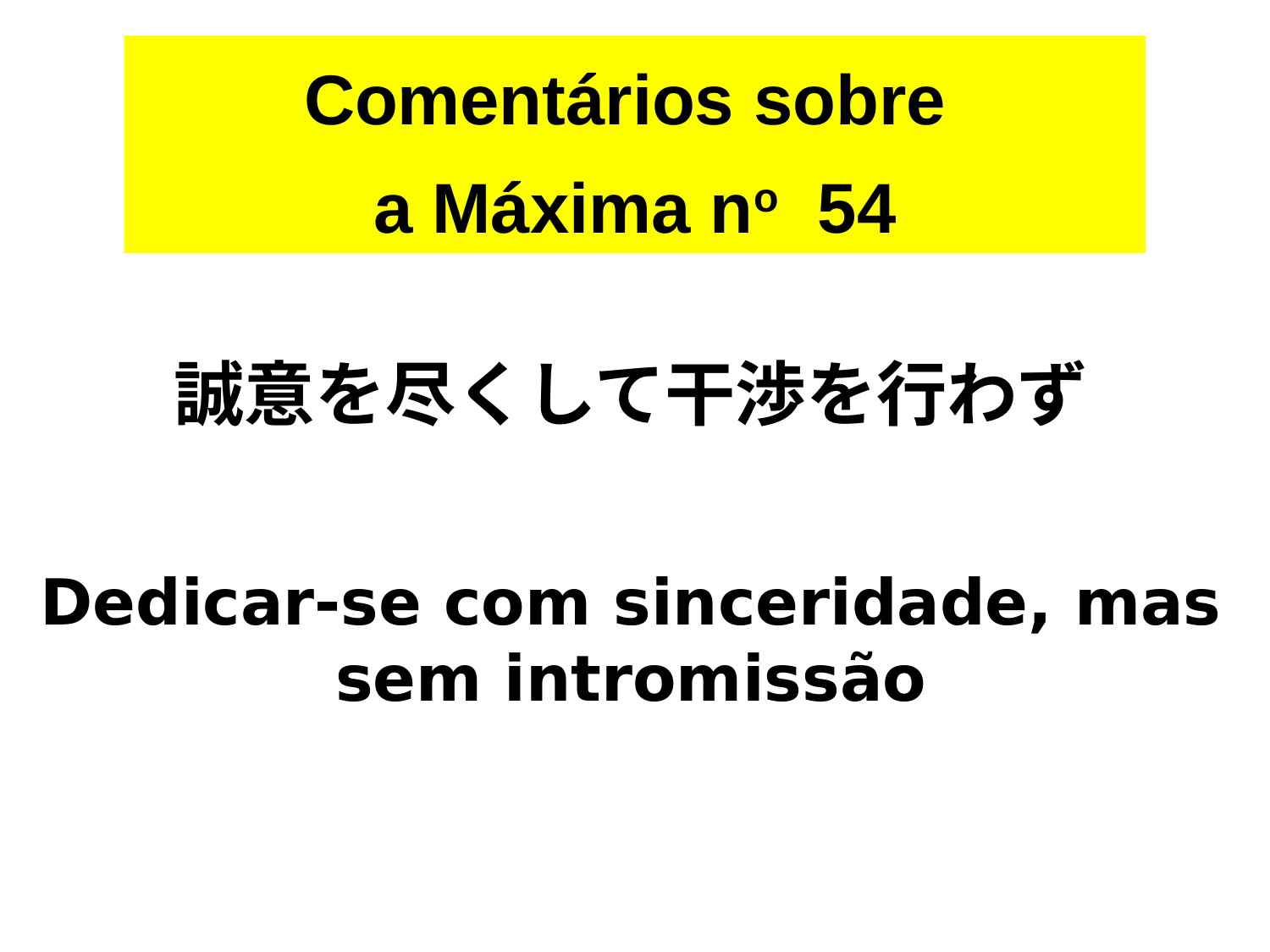

Comentários sobre
a Máxima no  54
誠意を尽くして干渉を行わず

Dedicar-se com sinceridade, mas sem intromissão